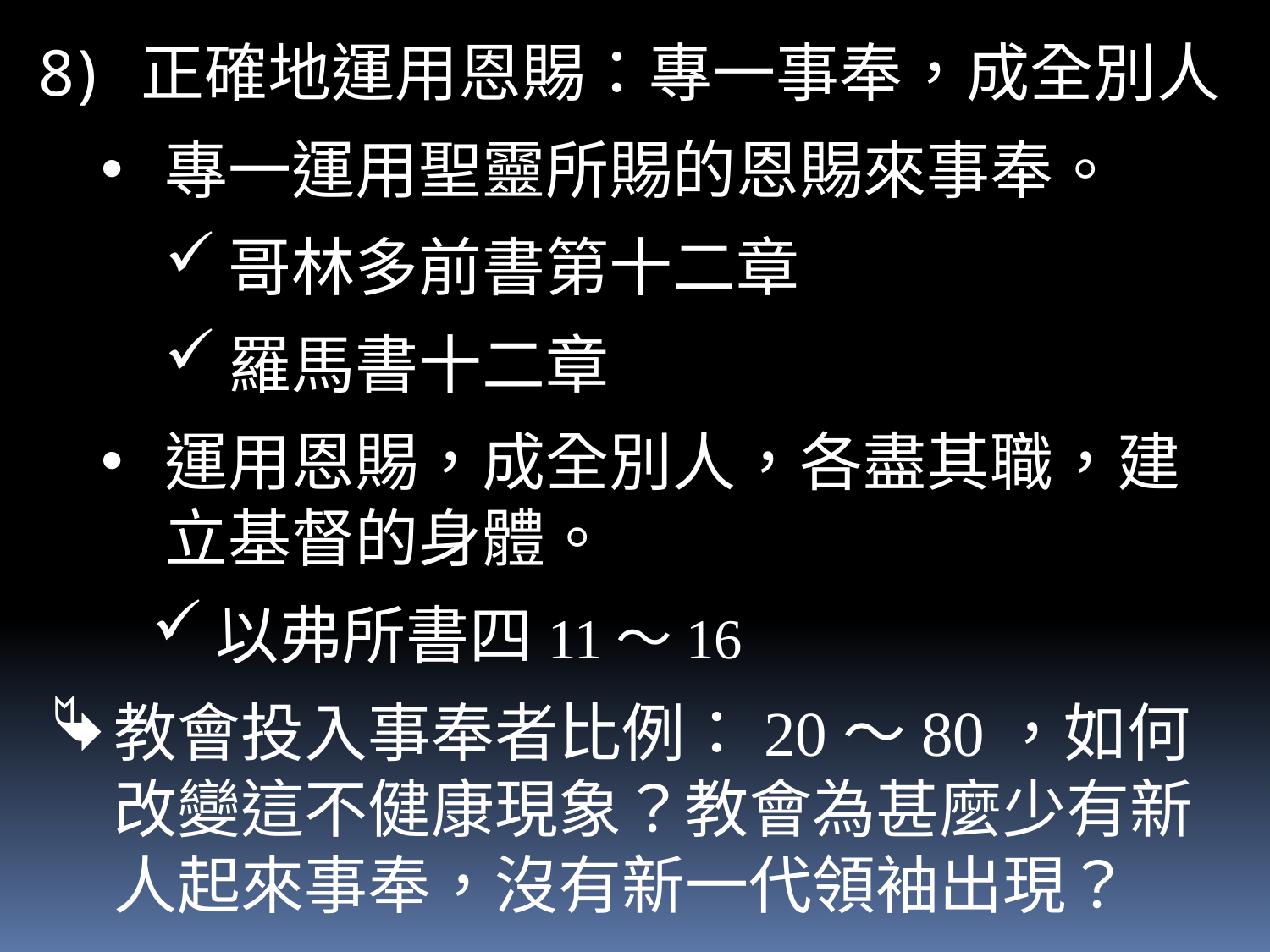

正確地運用恩賜：專一事奉，成全別人
專一運用聖靈所賜的恩賜來事奉。
哥林多前書第十二章
羅馬書十二章
運用恩賜，成全別人，各盡其職，建立基督的身體。
以弗所書四11～16
教會投入事奉者比例：20～80，如何改變這不健康現象？教會為甚麼少有新人起來事奉，沒有新一代領袖出現？